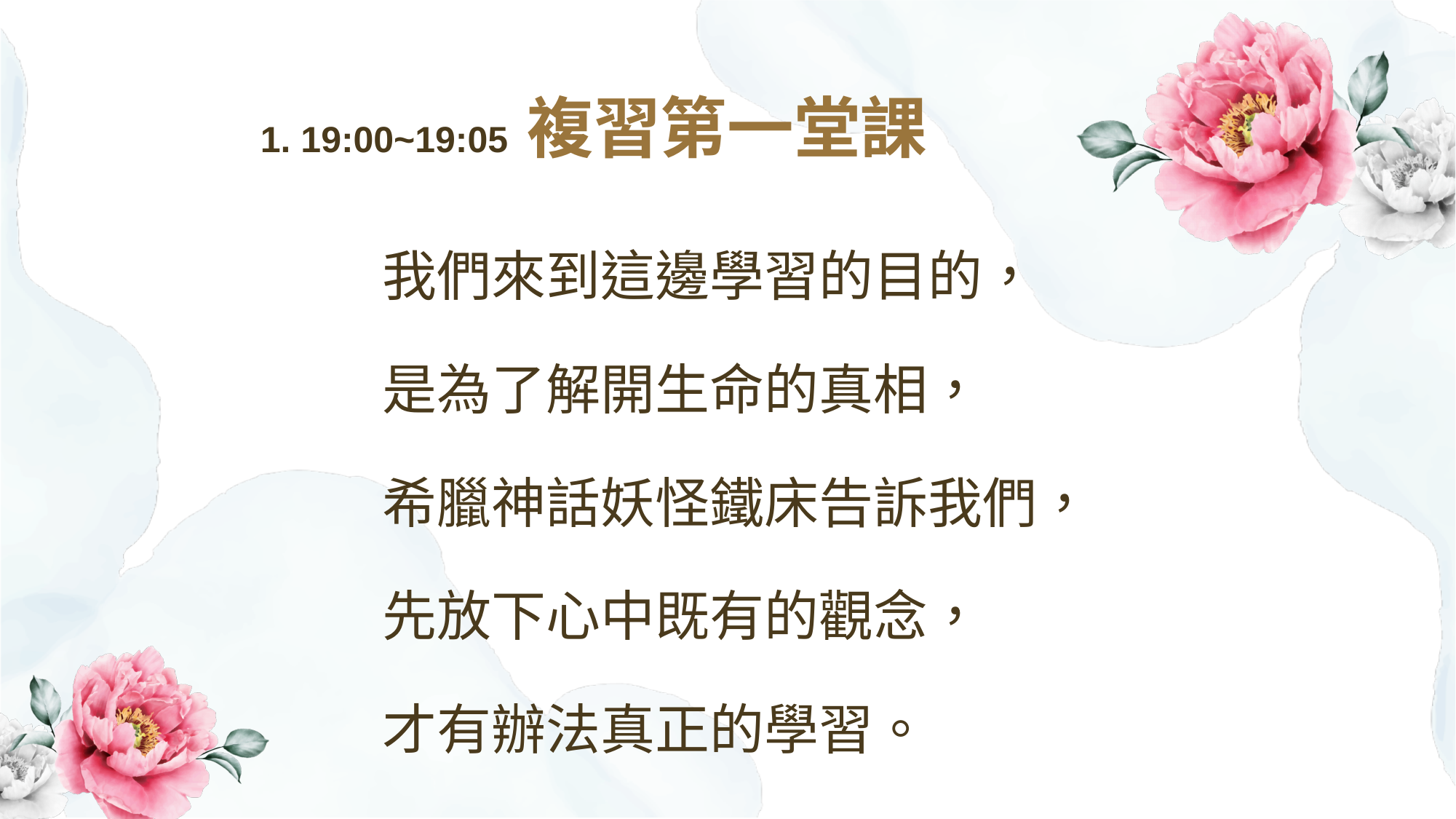

# 1. 19:00~19:05 複習第一堂課
我們來到這邊學習的目的，
是為了解開生命的真相，
希臘神話妖怪鐵床告訴我們，
先放下心中既有的觀念，
才有辦法真正的學習。